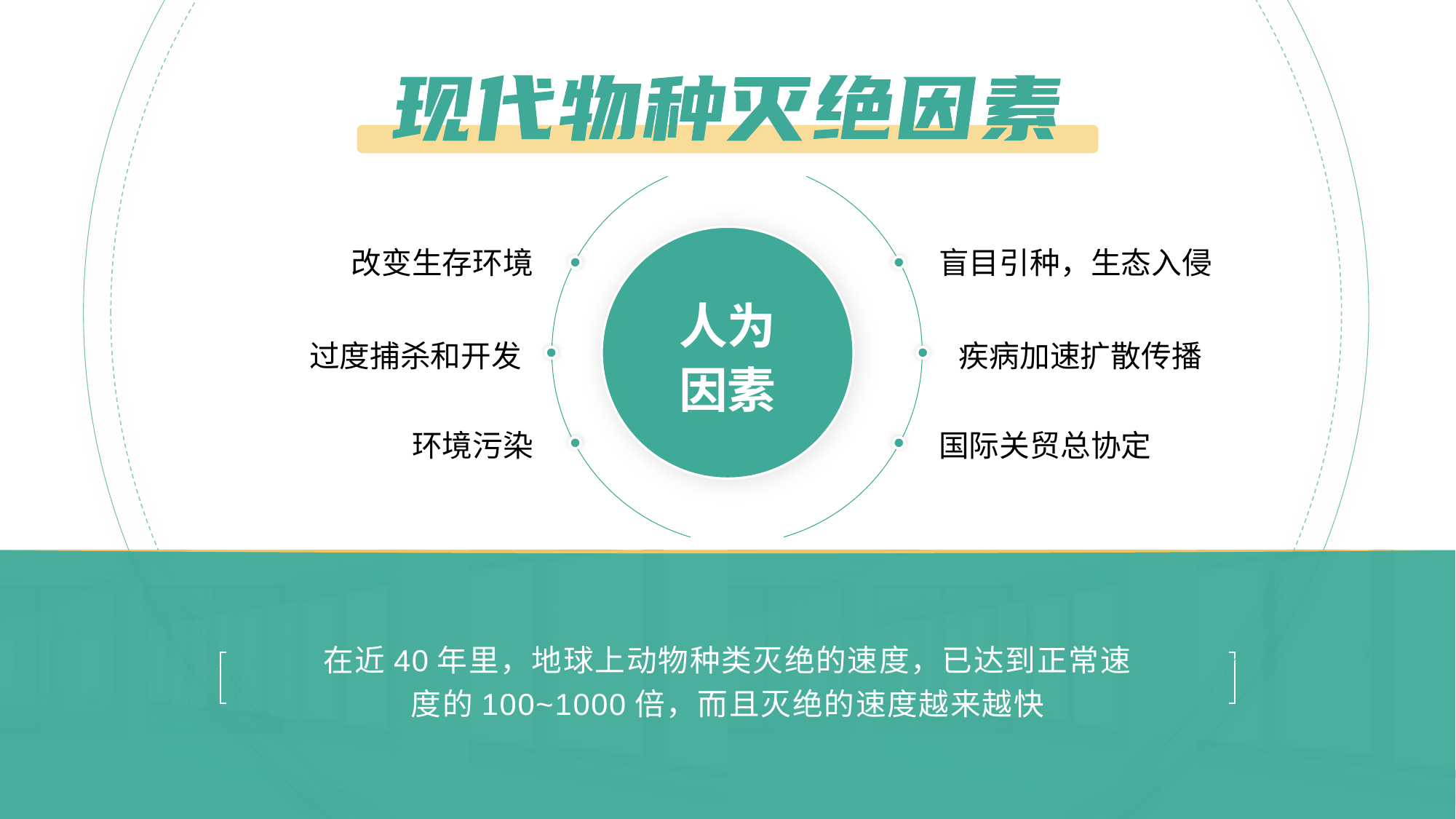

现代物种灭绝因素

改变生存环境
盲目引种，生态入侵
人为
因素
过度捕杀和开发
疾病加速扩散传播
环境污染
国际关贸总协定

在近40年里，地球上动物种类灭绝的速度，已达到正常速度的100~1000倍，而且灭绝的速度越来越快